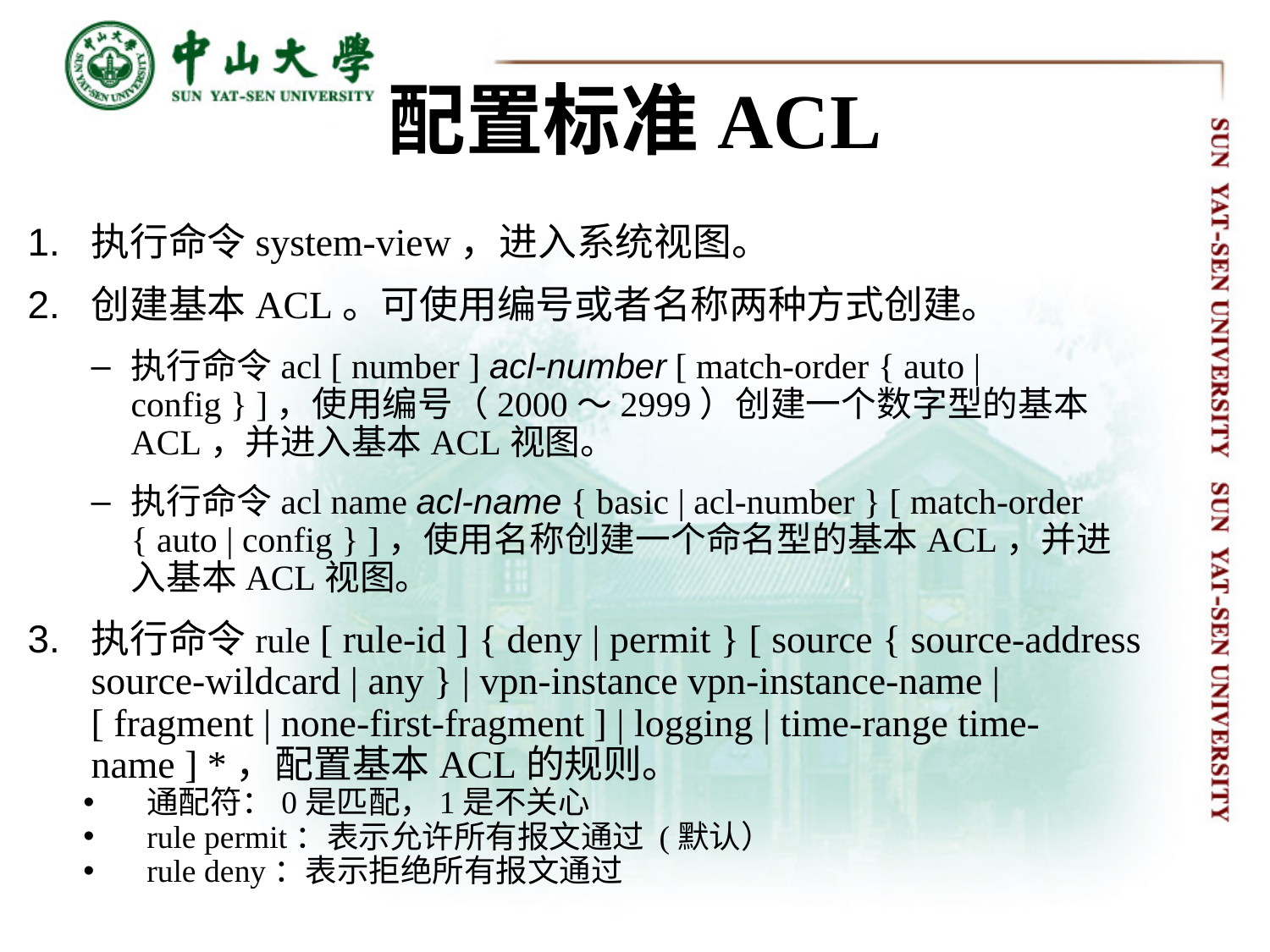

# 配置标准ACL
执行命令system-view，进入系统视图。
创建基本ACL。可使用编号或者名称两种方式创建。
执行命令acl [ number ] acl-number [ match-order { auto | config } ]，使用编号（2000～2999）创建一个数字型的基本ACL，并进入基本ACL视图。
执行命令acl name acl-name { basic | acl-number } [ match-order { auto | config } ]，使用名称创建一个命名型的基本ACL，并进入基本ACL视图。
执行命令rule [ rule-id ] { deny | permit } [ source { source-address source-wildcard | any } | vpn-instance vpn-instance-name | [ fragment | none-first-fragment ] | logging | time-range time-name ] *，配置基本ACL的规则。
通配符：0是匹配，1是不关心
rule permit：表示允许所有报文通过 (默认）
rule deny：表示拒绝所有报文通过